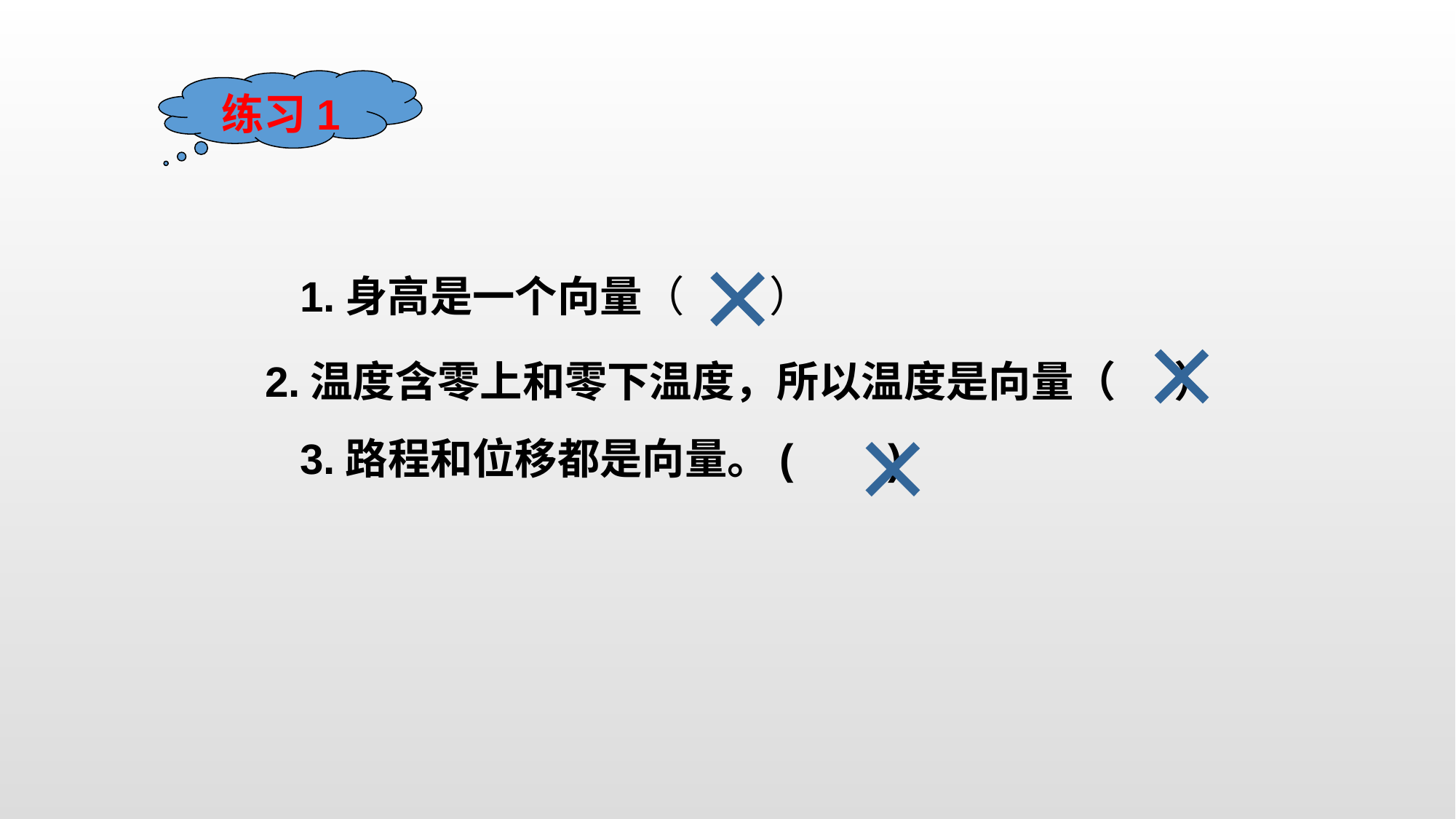

练习1
1.身高是一个向量（         ）
×
×
2.温度含零上和零下温度，所以温度是向量（      ）
3.路程和位移都是向量。(        )
×